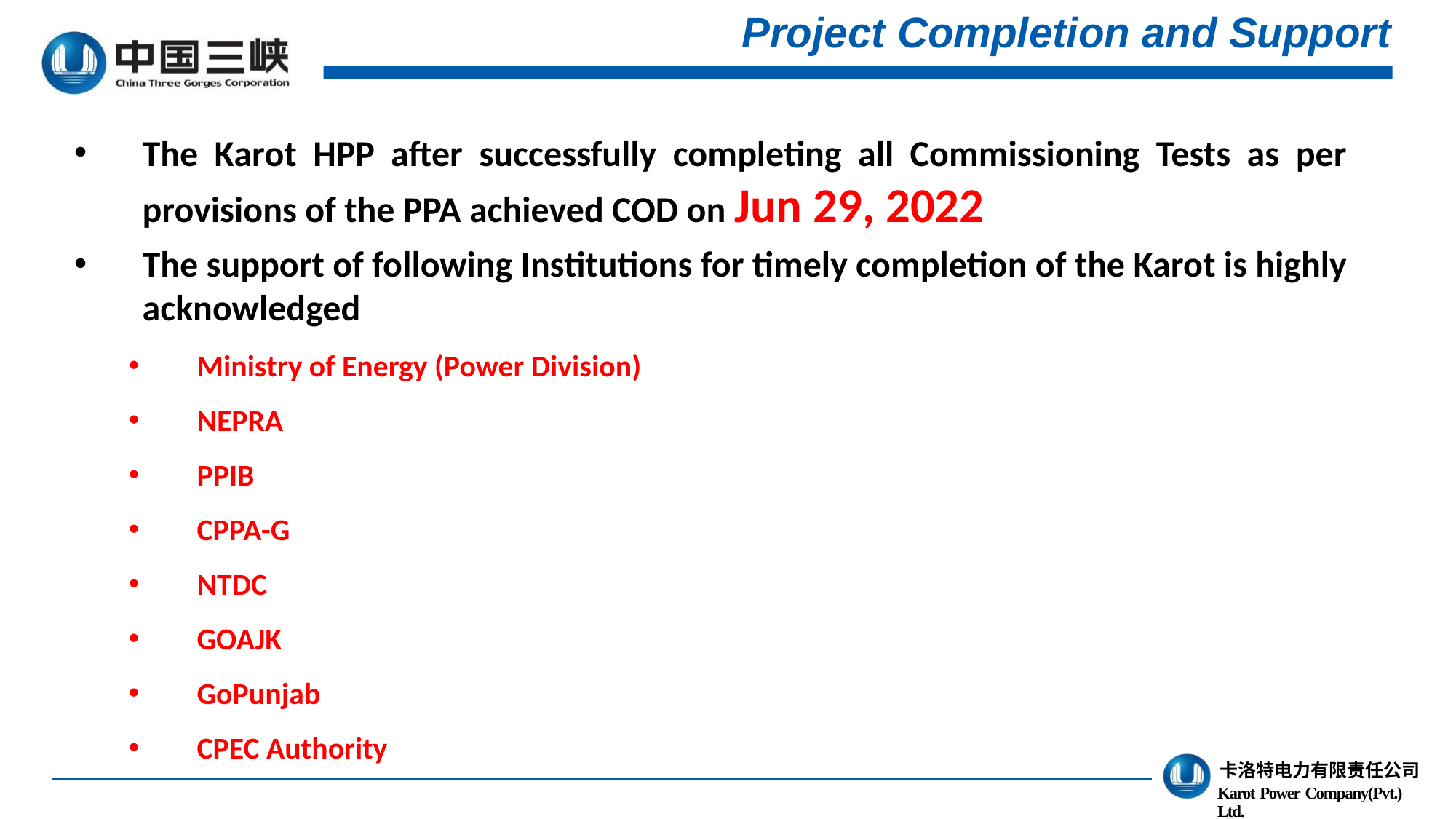

Project Completion and Support
The Karot HPP after successfully completing all Commissioning Tests as per provisions of the PPA achieved COD on Jun 29, 2022
The support of following Institutions for timely completion of the Karot is highly acknowledged
Ministry of Energy (Power Division)
NEPRA
PPIB
CPPA-G
NTDC
GOAJK
GoPunjab
CPEC Authority

卡洛特电力有限责任公司
Karot Power Company(Pvt.) Ltd.